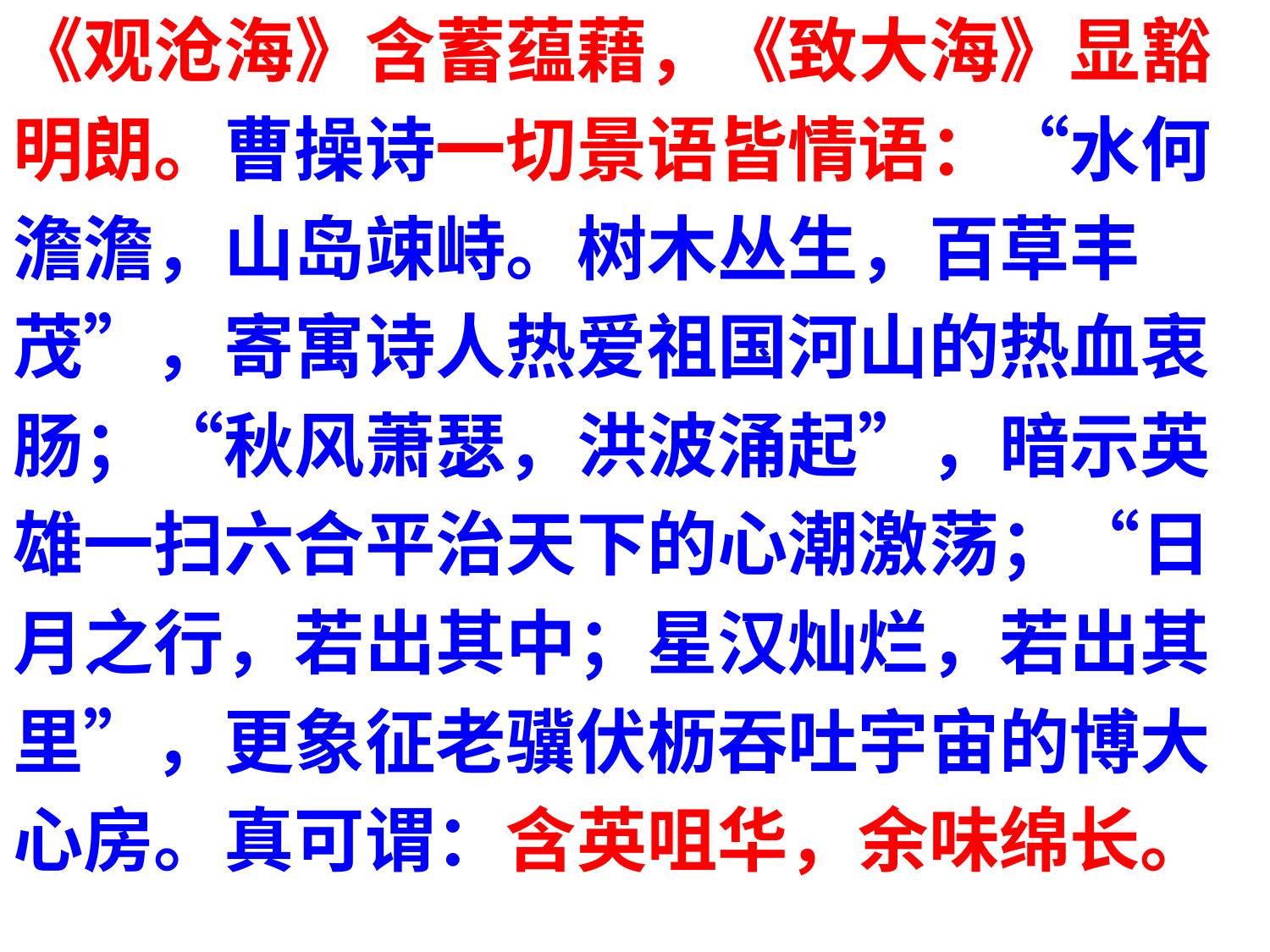

《观沧海》含蓄蕴藉，《致大海》显豁
明朗。曹操诗一切景语皆情语：“水何
澹澹，山岛竦峙。树木丛生，百草丰
茂”，寄寓诗人热爱祖国河山的热血衷
肠；“秋风萧瑟，洪波涌起”，暗示英
雄一扫六合平治天下的心潮激荡；“日
月之行，若出其中；星汉灿烂，若出其
里”，更象征老骥伏枥吞吐宇宙的博大
心房。真可谓：含英咀华，余味绵长。